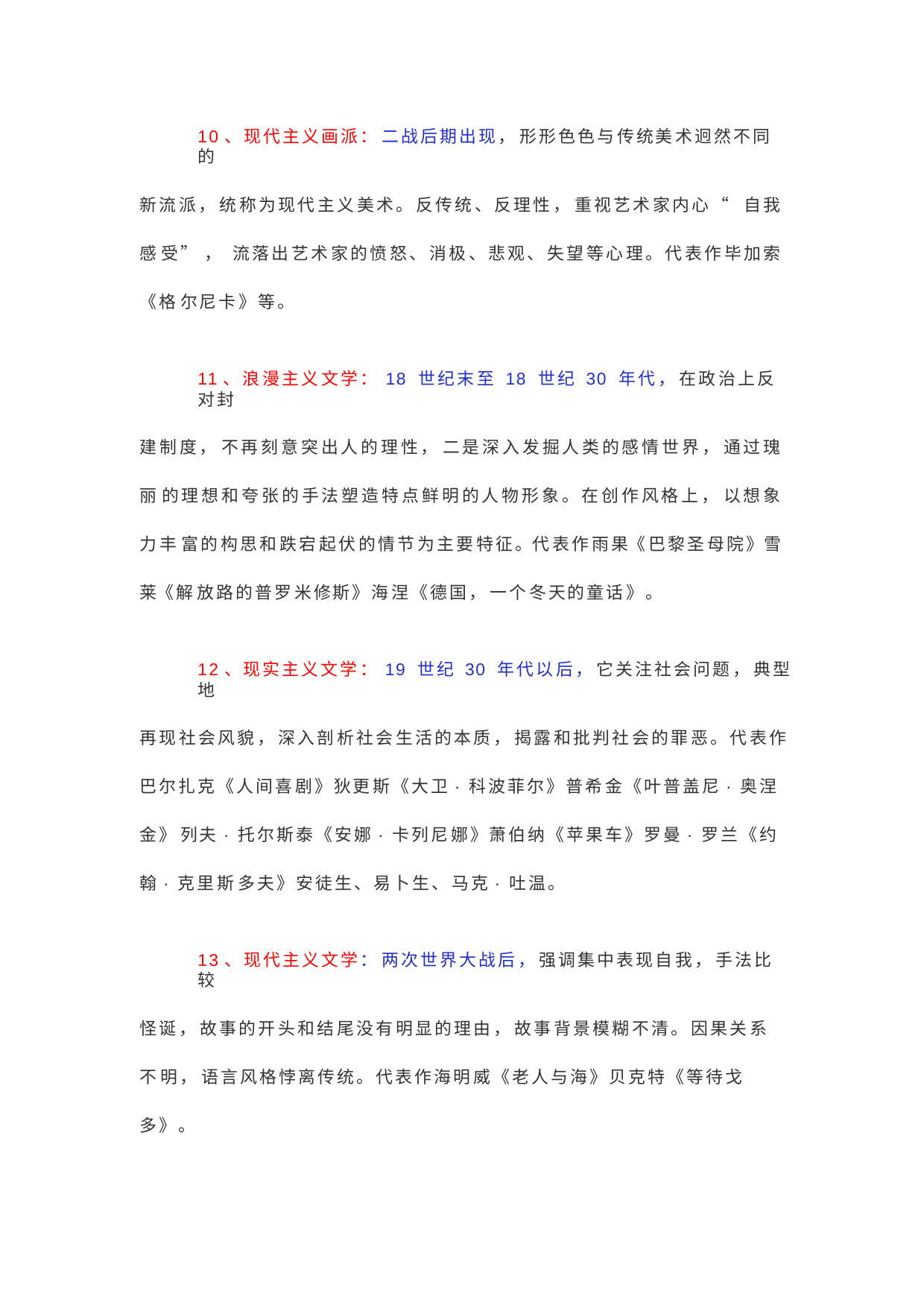

10、现代主义画派： 二战后期出现， 形形色色与传统美术迥然不同的
新流派， 统称为现代主义美术。反传统、反理性， 重视艺术家内心“ 自我感 受”， 流落出艺术家的愤怒、消极、悲观、失望等心理。代表作毕加索《格 尔尼卡》等。
11、浪漫主义文学： 18 世纪末至 18 世纪 30 年代， 在政治上反对封
建制度， 不再刻意突出人的理性， 二是深入发掘人类的感情世界， 通过瑰丽 的理想和夸张的手法塑造特点鲜明的人物形象。在创作风格上， 以想象力丰 富的构思和跌宕起伏的情节为主要特征。代表作雨果《巴黎圣母院》雪莱《解 放路的普罗米修斯》海涅《德国， 一个冬天的童话》。
12、现实主义文学： 19 世纪 30 年代以后， 它关注社会问题， 典型地
再现社会风貌， 深入剖析社会生活的本质， 揭露和批判社会的罪恶。代表作 巴尔扎克《人间喜剧》狄更斯《大卫· 科波菲尔》普希金《叶普盖尼· 奥涅金》 列夫· 托尔斯泰《安娜· 卡列尼娜》萧伯纳《苹果车》罗曼· 罗兰《约翰· 克里斯 多夫》安徒生、易卜生、马克· 吐温。
13、现代主义文学： 两次世界大战后， 强调集中表现自我， 手法比较
怪诞， 故事的开头和结尾没有明显的理由， 故事背景模糊不清。因果关系不 明， 语言风格悖离传统。代表作海明威《老人与海》贝克特《等待戈多》。